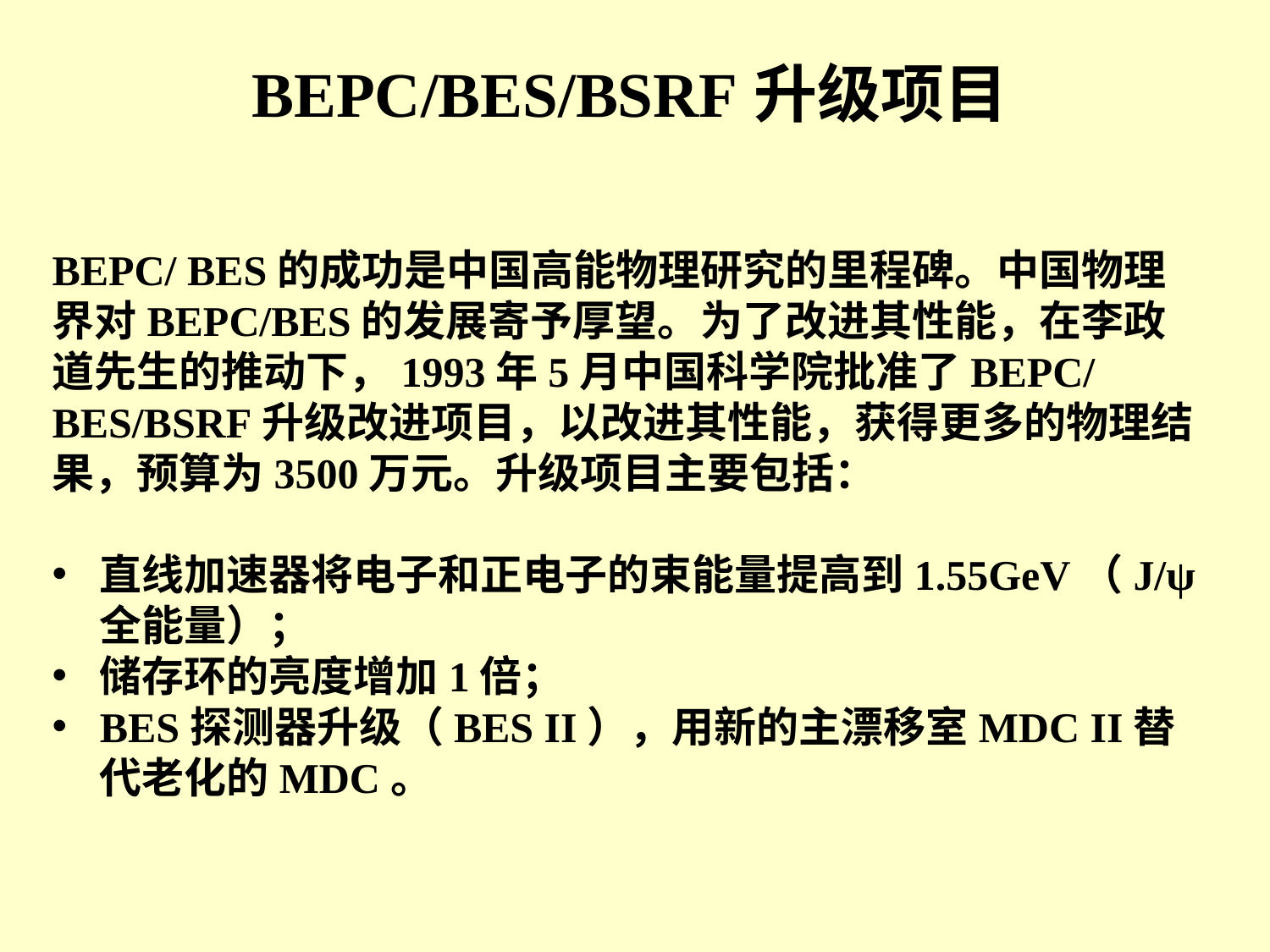

# BEPC/BES/BSRF升级项目

BEPC/ BES的成功是中国高能物理研究的里程碑。中国物理界对BEPC/BES的发展寄予厚望。为了改进其性能，在李政道先生的推动下，1993年5月中国科学院批准了BEPC/BES/BSRF升级改进项目，以改进其性能，获得更多的物理结果，预算为3500万元。升级项目主要包括：

直线加速器将电子和正电子的束能量提高到1.55GeV（J/ψ全能量）；
储存环的亮度增加1倍；
BES探测器升级（BES II），用新的主漂移室MDC II替代老化的MDC。